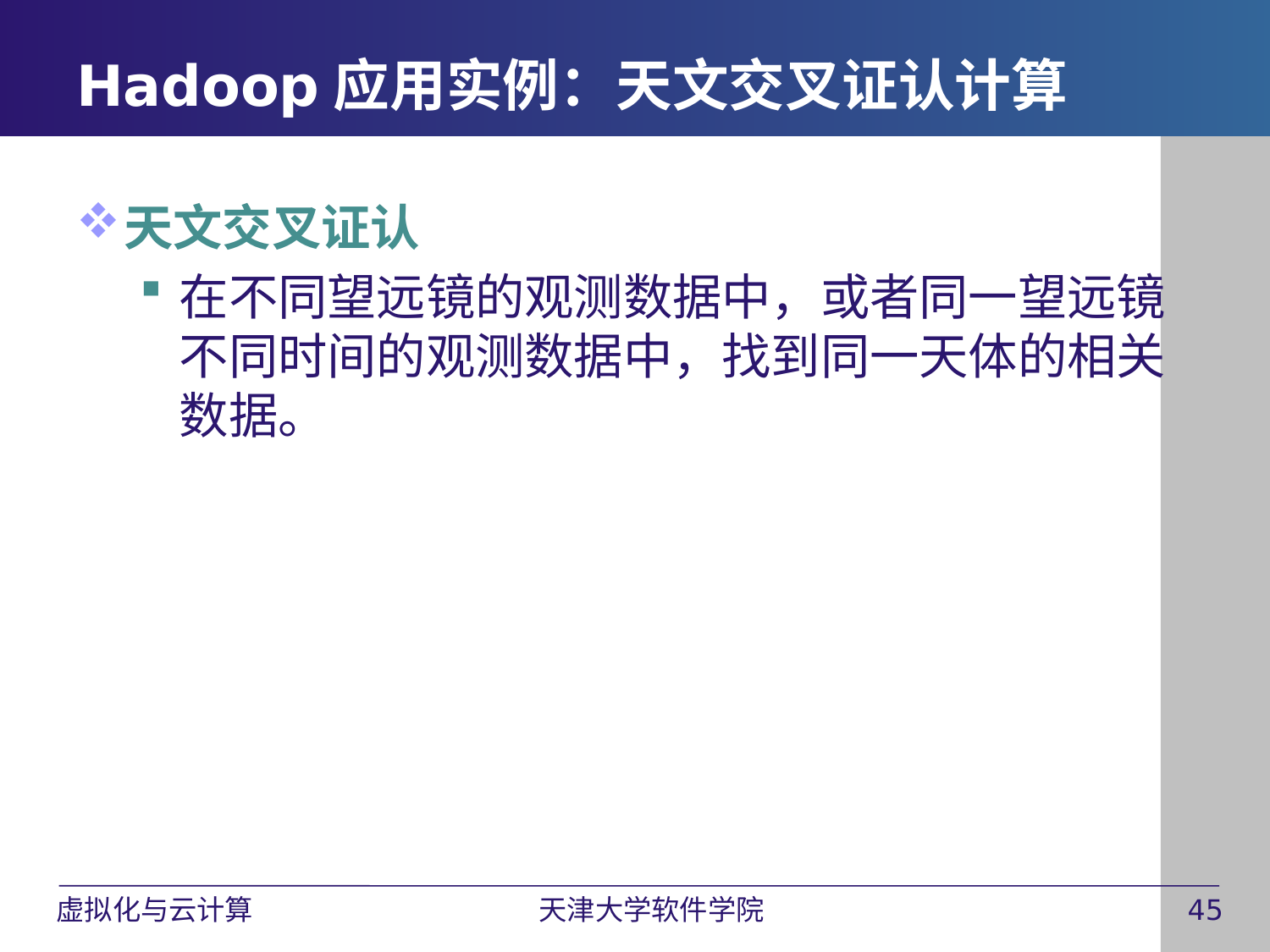

# Hadoop应用实例：天文交叉证认计算
天文交叉证认
在不同望远镜的观测数据中，或者同一望远镜不同时间的观测数据中，找到同一天体的相关数据。